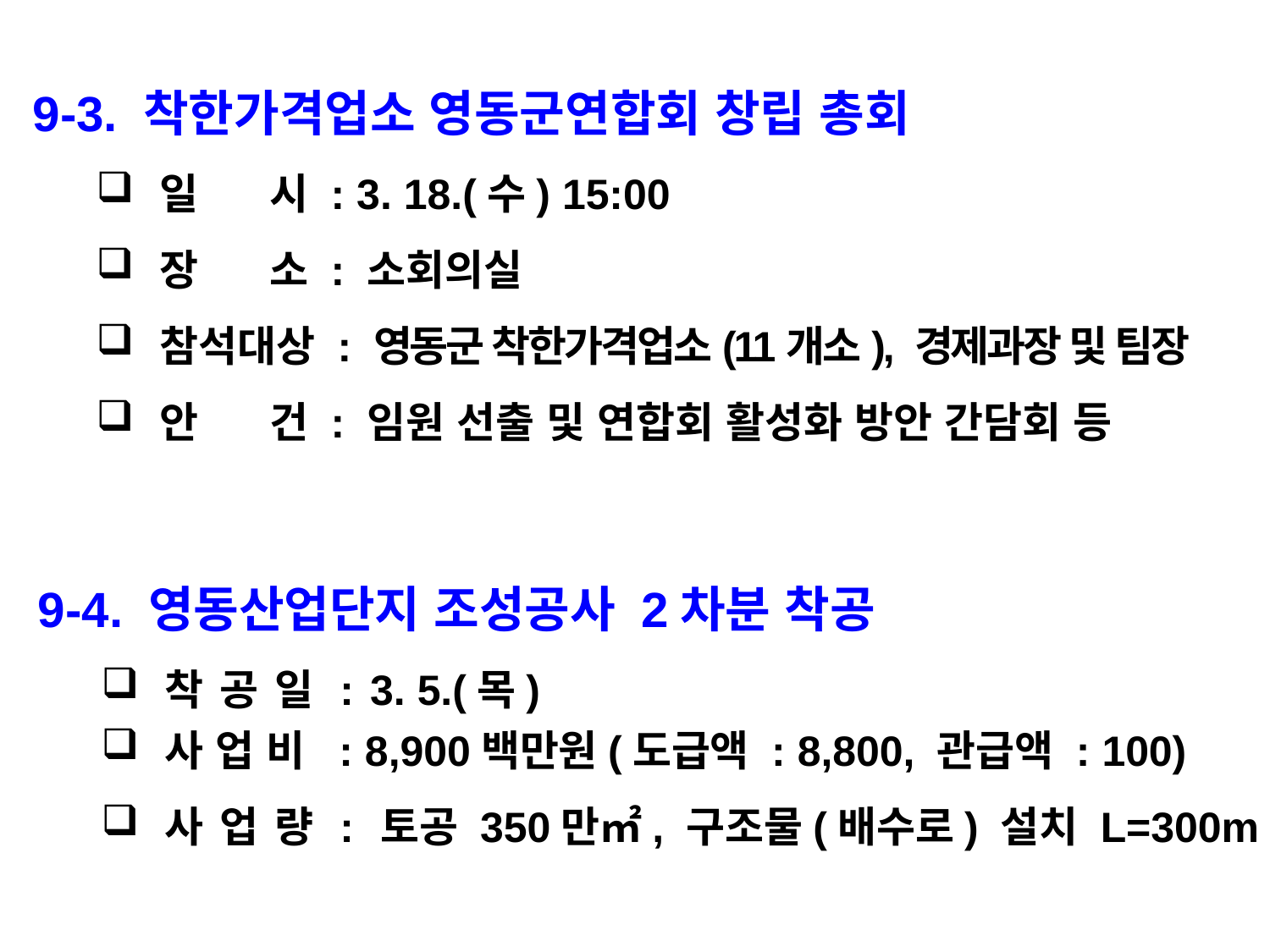

9-3. 착한가격업소 영동군연합회 창립 총회
일      시 : 3. 18.(수) 15:00
장      소 : 소회의실
참석대상 : 영동군 착한가격업소(11개소), 경제과장 및 팀장
안      건 : 임원 선출 및 연합회 활성화 방안 간담회 등

9-4. 영동산업단지 조성공사 2차분 착공
착 공 일 : 3. 5.(목)
사 업 비  : 8,900백만원(도급액 : 8,800, 관급액 : 100)
사 업 량 : 토공 350만㎡, 구조물(배수로) 설치 L=300m